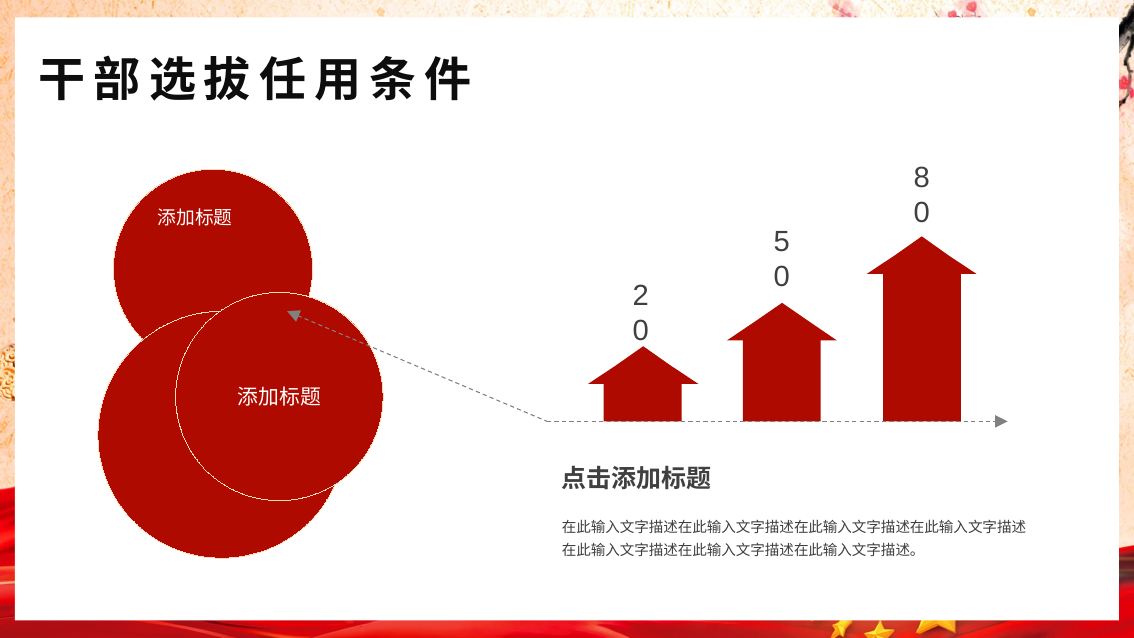

干部选拔任用条件
80
添加标题
50

20
添加标题

添加标题

点击添加标题
在此输入文字描述在此输入文字描述在此输入文字描述在此输入文字描述在此输入文字描述在此输入文字描述在此输入文字描述。